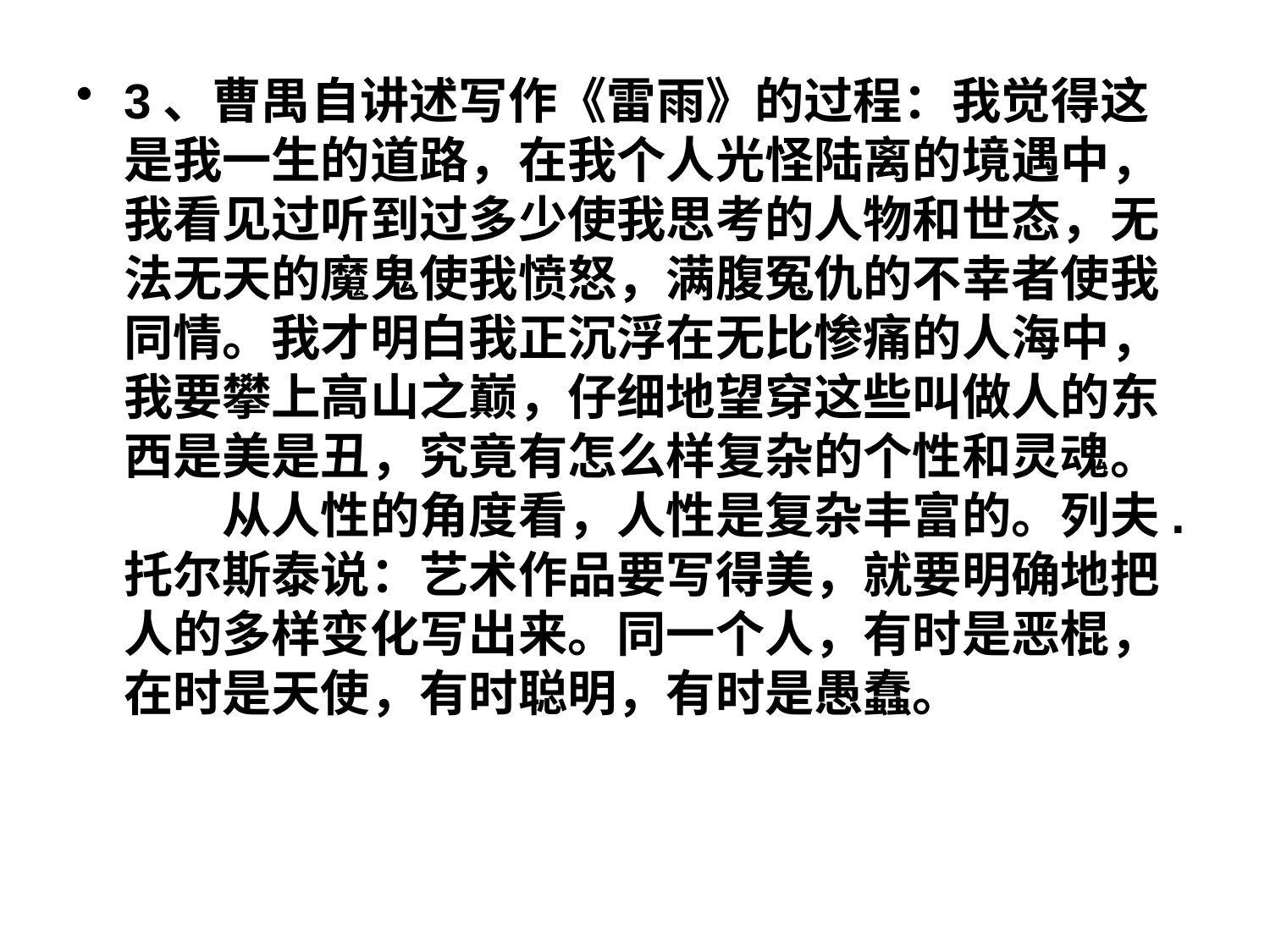

#
3、曹禺自讲述写作《雷雨》的过程：我觉得这是我一生的道路，在我个人光怪陆离的境遇中，我看见过听到过多少使我思考的人物和世态，无法无天的魔鬼使我愤怒，满腹冤仇的不幸者使我同情。我才明白我正沉浮在无比惨痛的人海中，我要攀上高山之巅，仔细地望穿这些叫做人的东西是美是丑，究竟有怎么样复杂的个性和灵魂。 
　　从人性的角度看，人性是复杂丰富的。列夫.托尔斯泰说：艺术作品要写得美，就要明确地把人的多样变化写出来。同一个人，有时是恶棍，在时是天使，有时聪明，有时是愚蠢。